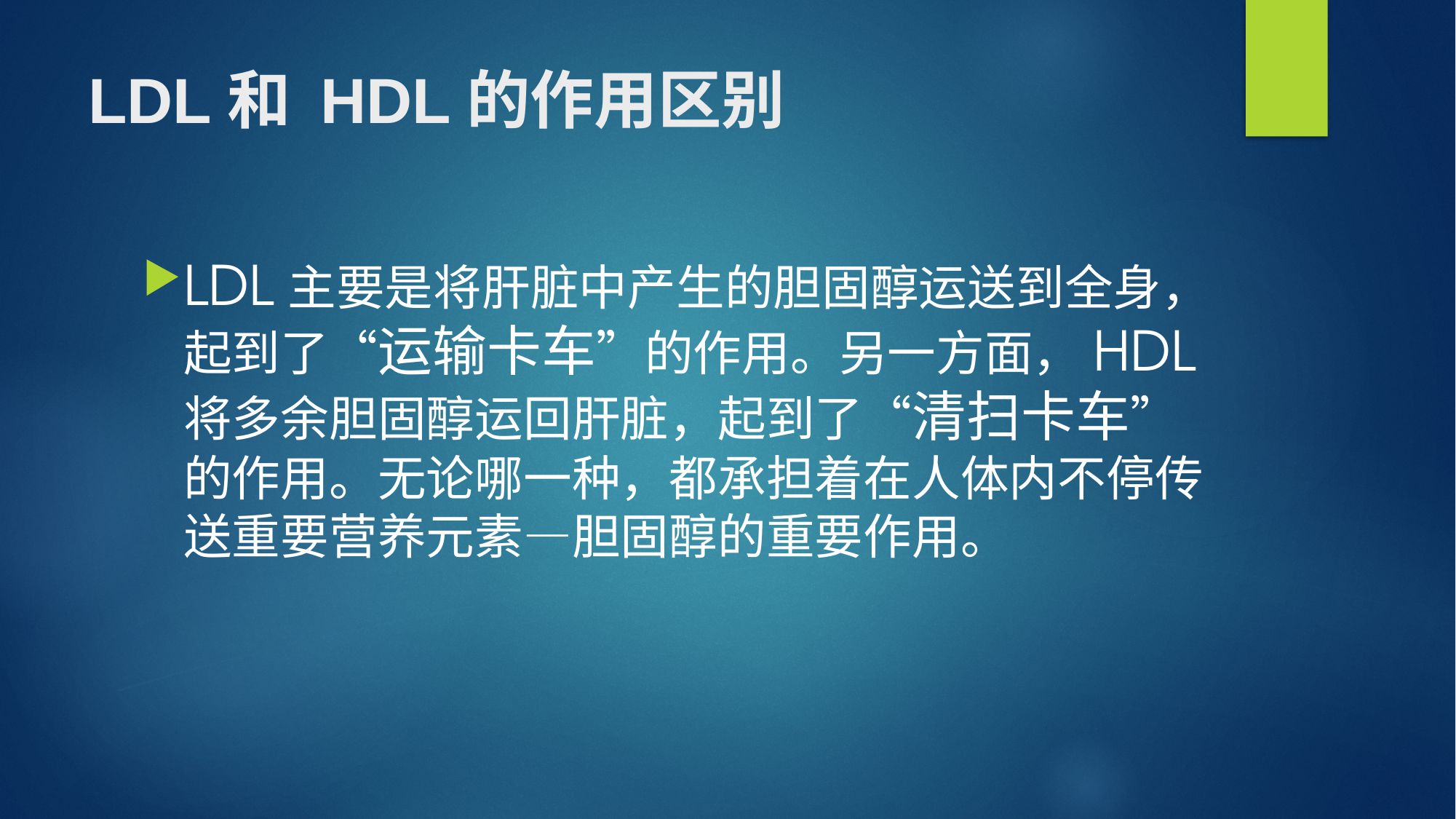

# LDL和 HDL的作用区别
LDL主要是将肝脏中产生的胆固醇运送到全身，起到了“运输卡车”的作用。另一方面，HDL将多余胆固醇运回肝脏，起到了“清扫卡车”的作用。无论哪一种，都承担着在人体内不停传送重要营养元素—胆固醇的重要作用。